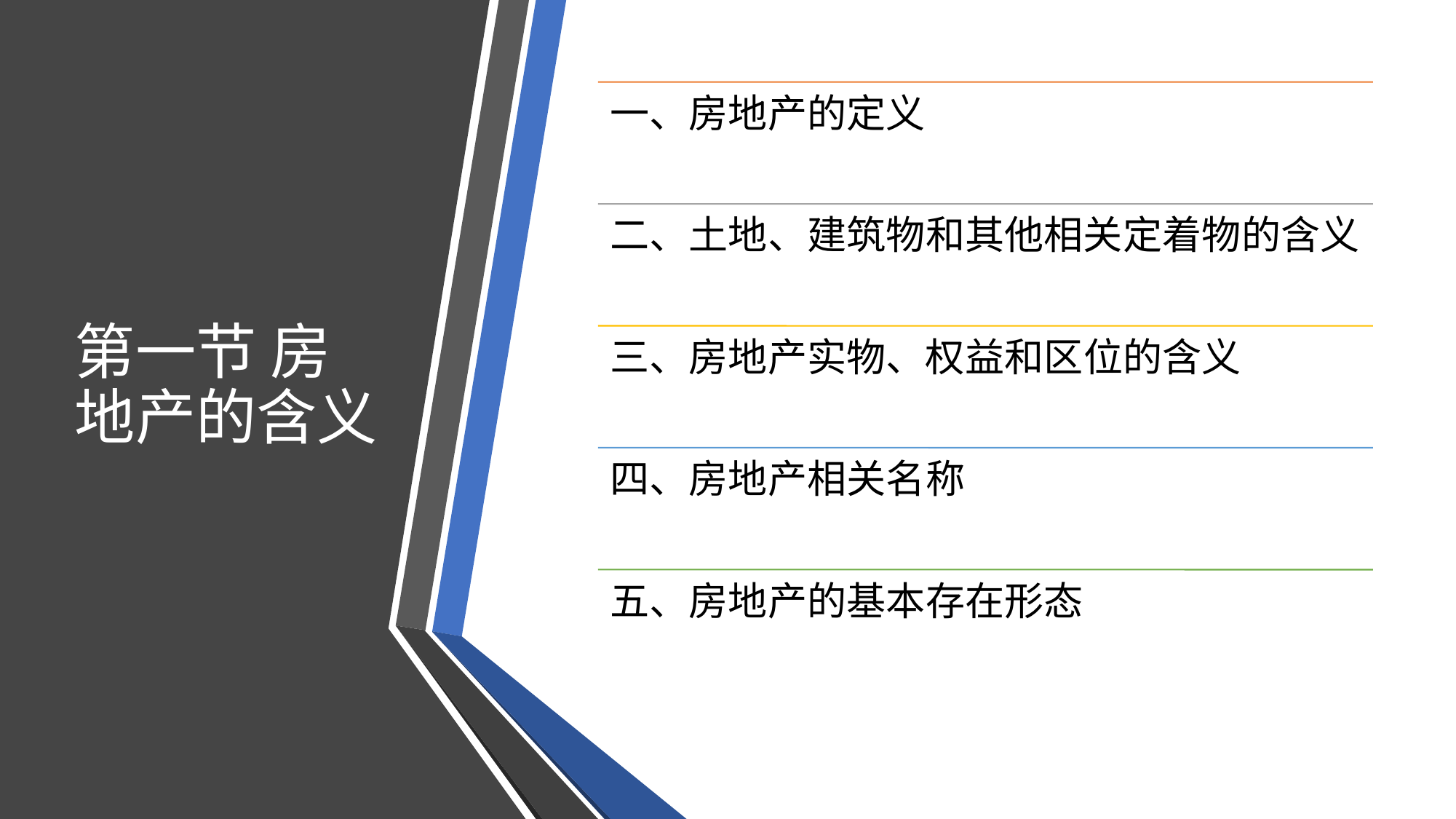

# 第一节 房地产的含义
一、房地产的定义
二、土地、建筑物和其他相关定着物的含义
三、房地产实物、权益和区位的含义
四、房地产相关名称
五、房地产的基本存在形态